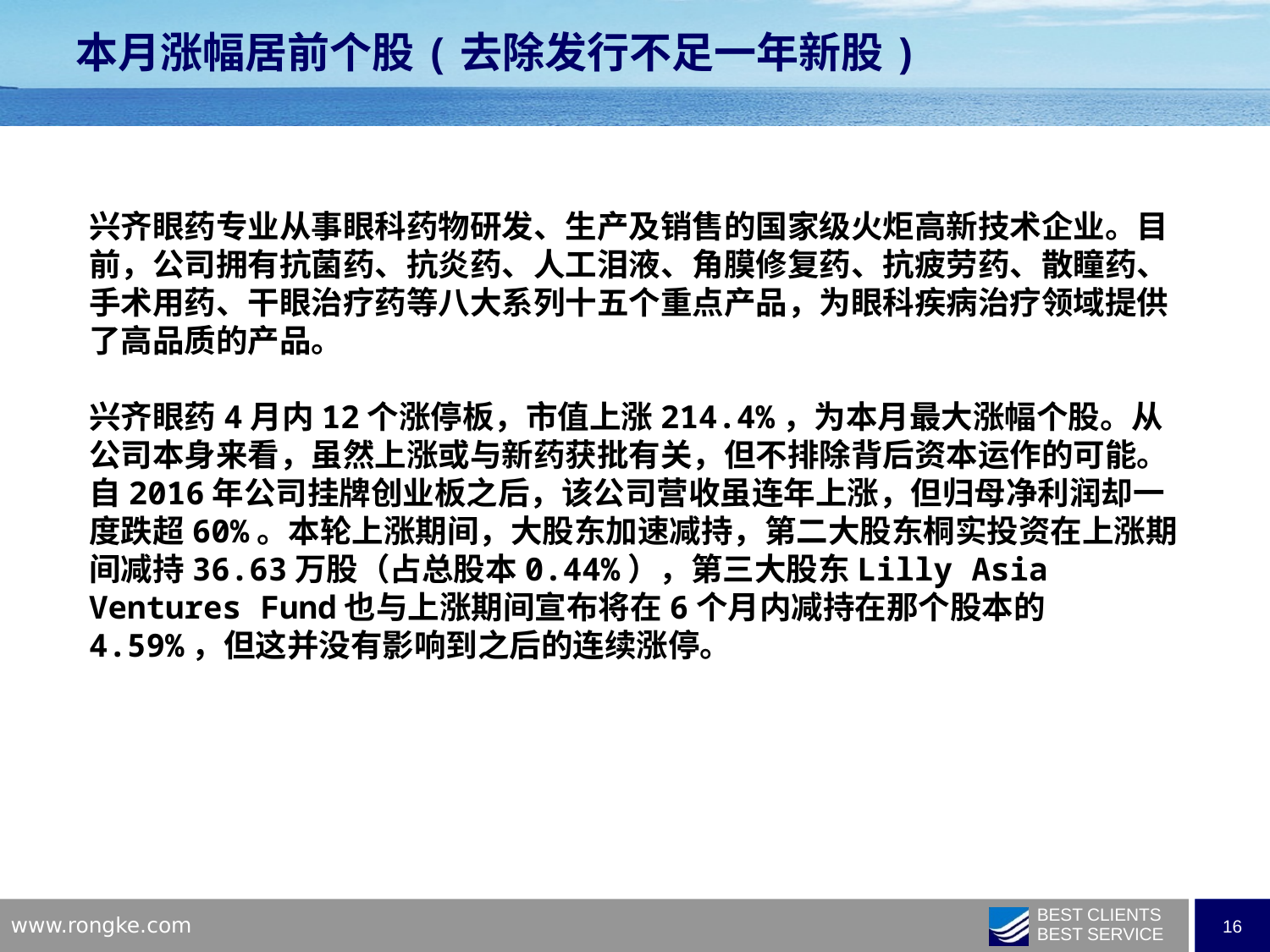

本月涨幅居前个股(去除发行不足一年新股)
兴齐眼药专业从事眼科药物研发、生产及销售的国家级火炬高新技术企业。目前，公司拥有抗菌药、抗炎药、人工泪液、角膜修复药、抗疲劳药、散瞳药、手术用药、干眼治疗药等八大系列十五个重点产品，为眼科疾病治疗领域提供了高品质的产品。

兴齐眼药4月内12个涨停板，市值上涨214.4%，为本月最大涨幅个股。从公司本身来看，虽然上涨或与新药获批有关，但不排除背后资本运作的可能。自2016年公司挂牌创业板之后，该公司营收虽连年上涨，但归母净利润却一度跌超60%。本轮上涨期间，大股东加速减持，第二大股东桐实投资在上涨期间减持36.63万股（占总股本0.44%），第三大股东Lilly Asia Ventures Fund也与上涨期间宣布将在6个月内减持在那个股本的4.59%，但这并没有影响到之后的连续涨停。